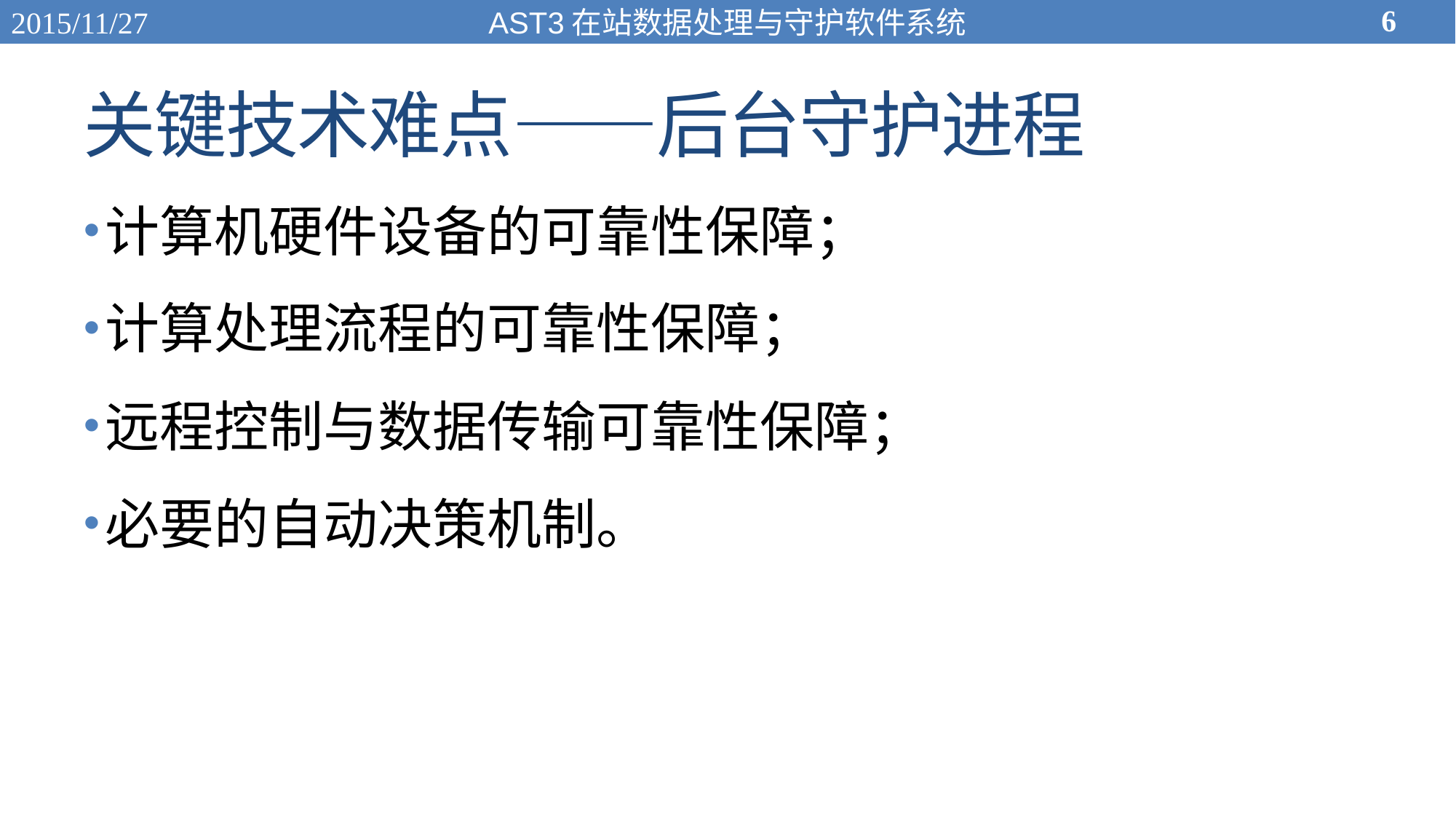

6
2015/11/27
AST3在站数据处理与守护软件系统
# 关键技术难点——后台守护进程
计算机硬件设备的可靠性保障；

计算处理流程的可靠性保障；

远程控制与数据传输可靠性保障；

必要的自动决策机制。